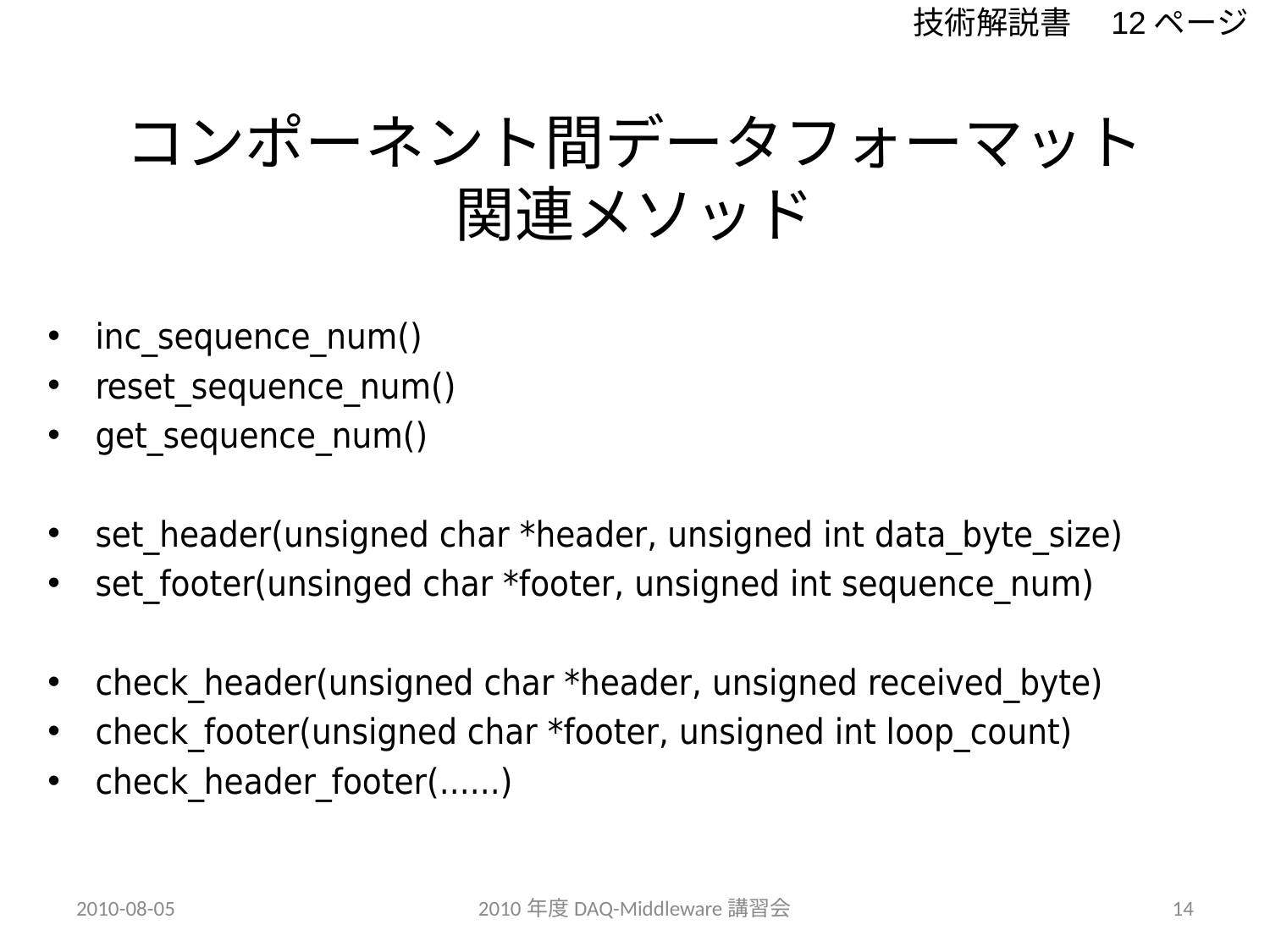

技術解説書　12ページ
# コンポーネント間データフォーマット 関連メソッド
inc_sequence_num()
reset_sequence_num()
get_sequence_num()

set_header(unsigned char *header, unsigned int data_byte_size)
set_footer(unsinged char *footer, unsigned int sequence_num)

check_header(unsigned char *header, unsigned received_byte)
check_footer(unsigned char *footer, unsigned int loop_count)
check_header_footer(......)

2010-08-05
2010年度DAQ-Middleware講習会
14